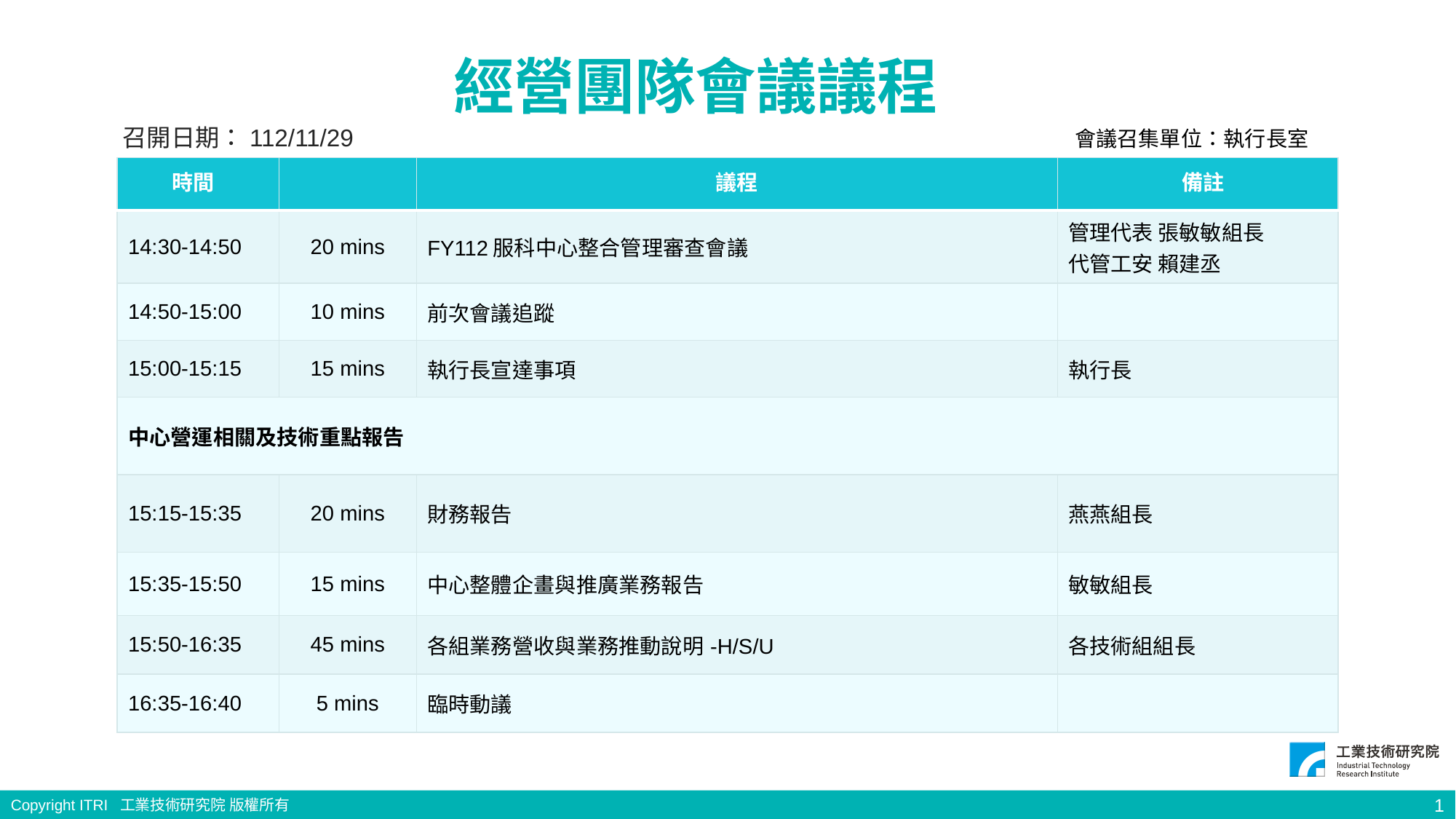

經營團隊會議議程
	      會議召集單位：執行長室
召開日期：112/11/29
| 時間 |  | 議程 | 備註 |
| --- | --- | --- | --- |
| 14:30-14:50 | 20 mins | FY112服科中心整合管理審查會議 | 管理代表 張敏敏組長 代管工安 賴建丞 |
| 14:50-15:00 | 10 mins | 前次會議追蹤 |  |
| 15:00-15:15 | 15 mins | 執行長宣達事項 | 執行長 |
| 中心營運相關及技術重點報告 |  |  |  |
| 15:15-15:35 | 20 mins | 財務報告 | 燕燕組長 |
| 15:35-15:50 | 15 mins | 中心整體企畫與推廣業務報告 | 敏敏組長 |
| 15:50-16:35 | 45 mins | 各組業務營收與業務推動說明-H/S/U | 各技術組組長 |
| 16:35-16:40 | 5 mins | 臨時動議 |  |
註: 以上議程，視會議情況作彈性調整
1